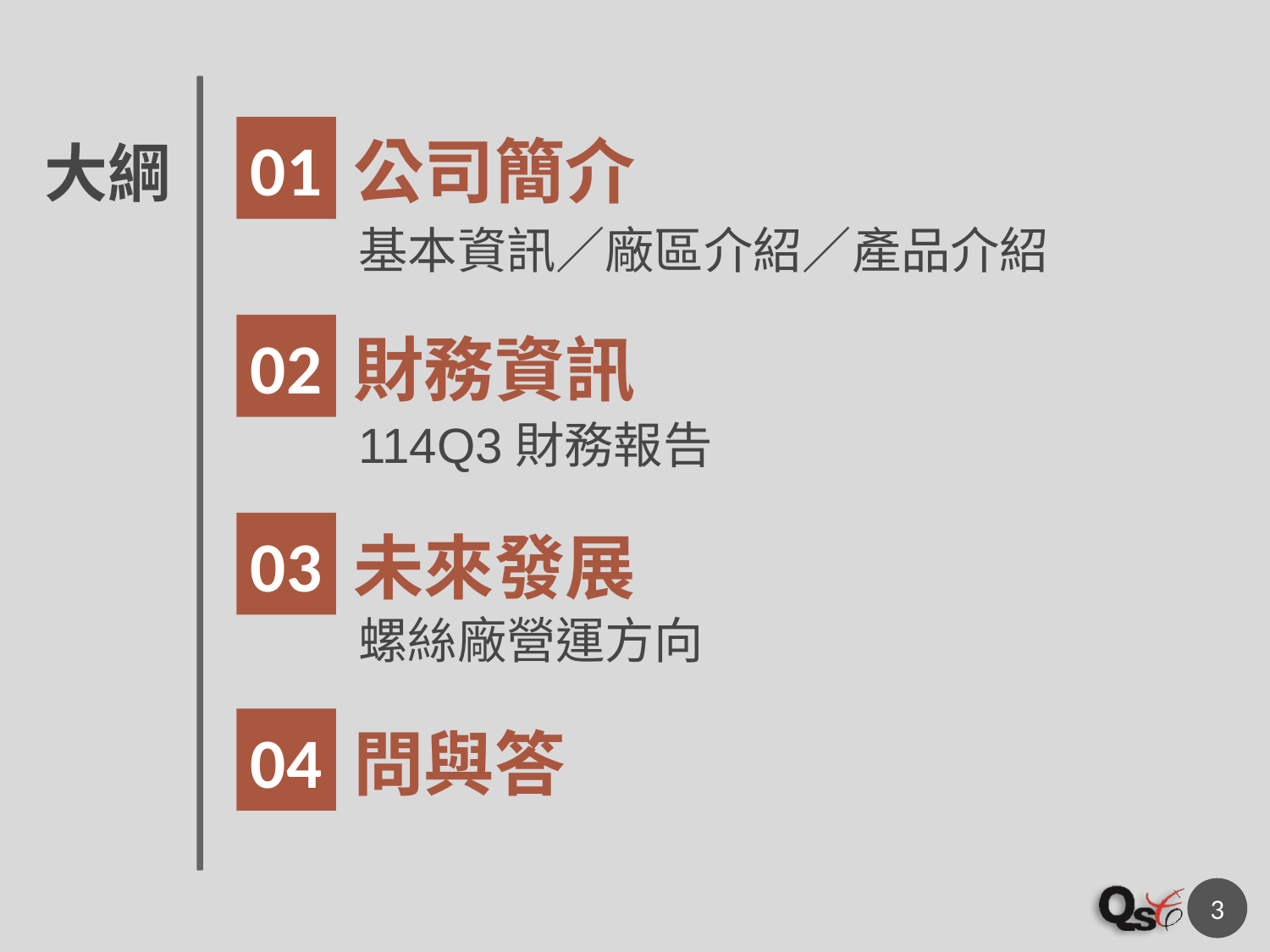

01
公司簡介
大綱
基本資訊／廠區介紹／產品介紹
02
財務資訊
114Q3財務報告
03
未來發展
螺絲廠營運方向
04
問與答